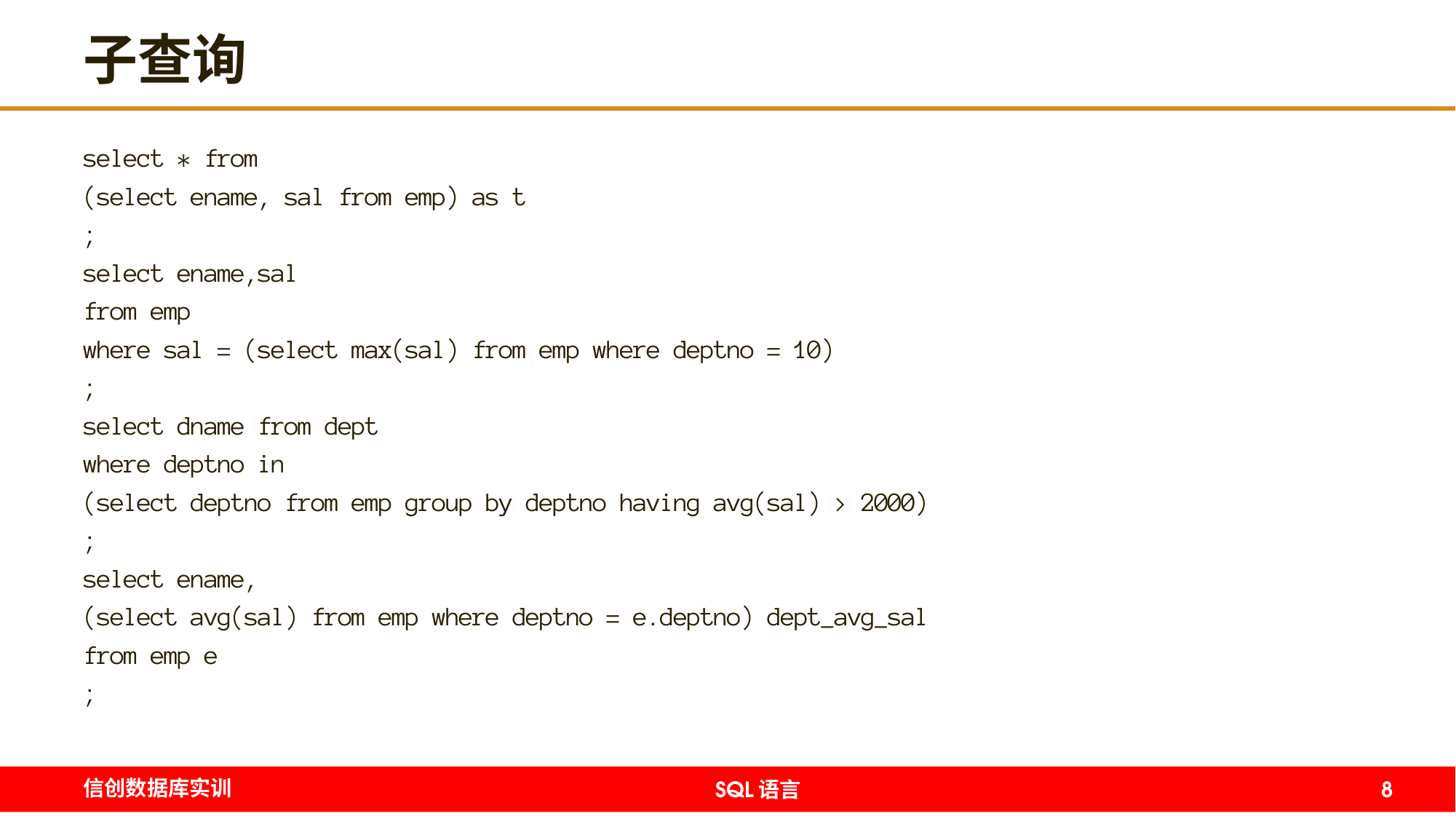

# 子查询
select * from
(select ename, sal from emp) as t
;
select ename,sal
from emp
where sal = (select max(sal) from emp where deptno = 10)
;
select dname from dept
where deptno in
(select deptno from emp group by deptno having avg(sal) > 2000)
;
select ename,
(select avg(sal) from emp where deptno = e.deptno) dept_avg_sal
from emp e
;